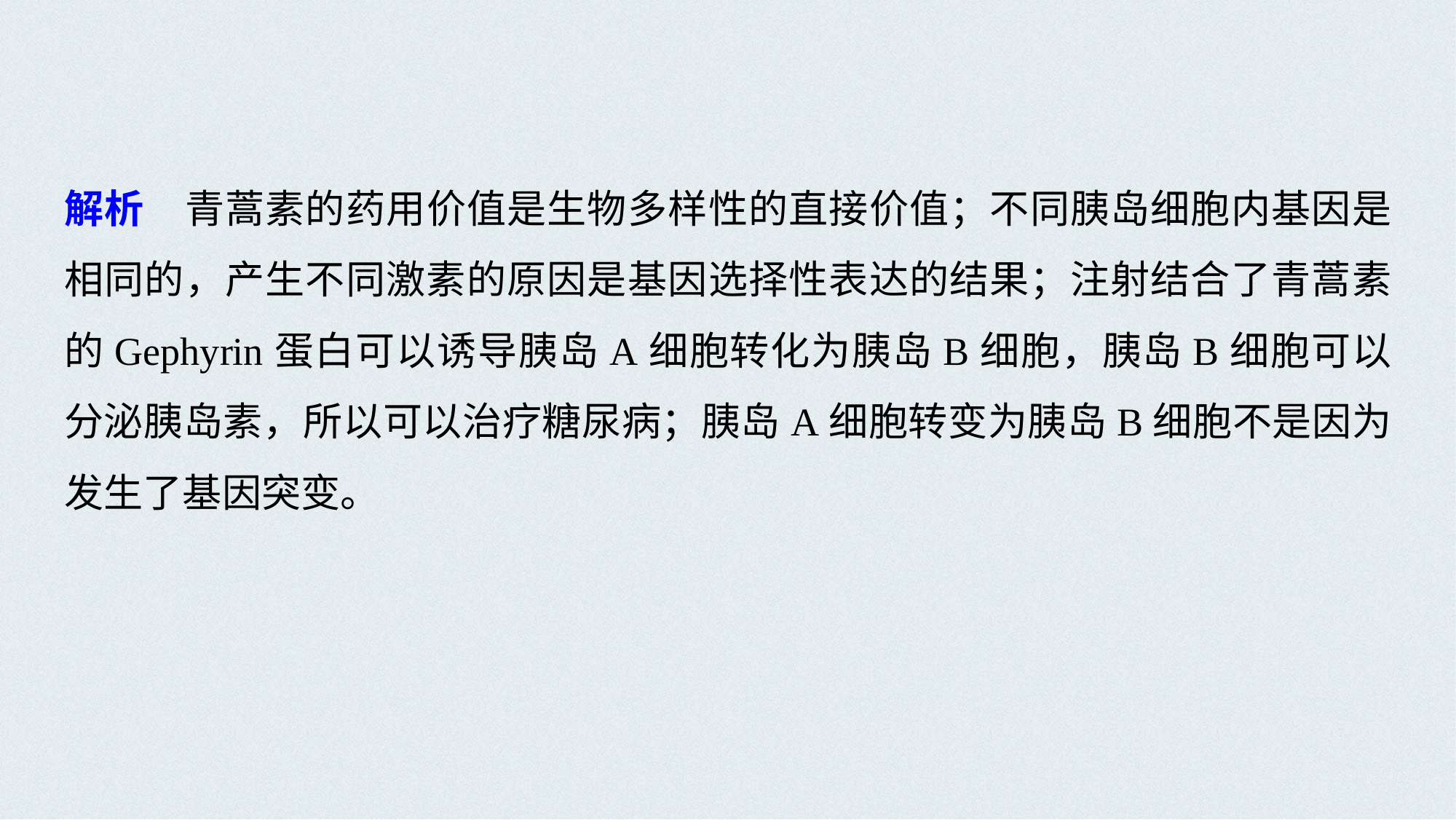

解析　青蒿素的药用价值是生物多样性的直接价值；不同胰岛细胞内基因是相同的，产生不同激素的原因是基因选择性表达的结果；注射结合了青蒿素的Gephyrin蛋白可以诱导胰岛A细胞转化为胰岛B细胞，胰岛B细胞可以分泌胰岛素，所以可以治疗糖尿病；胰岛A细胞转变为胰岛B细胞不是因为发生了基因突变。